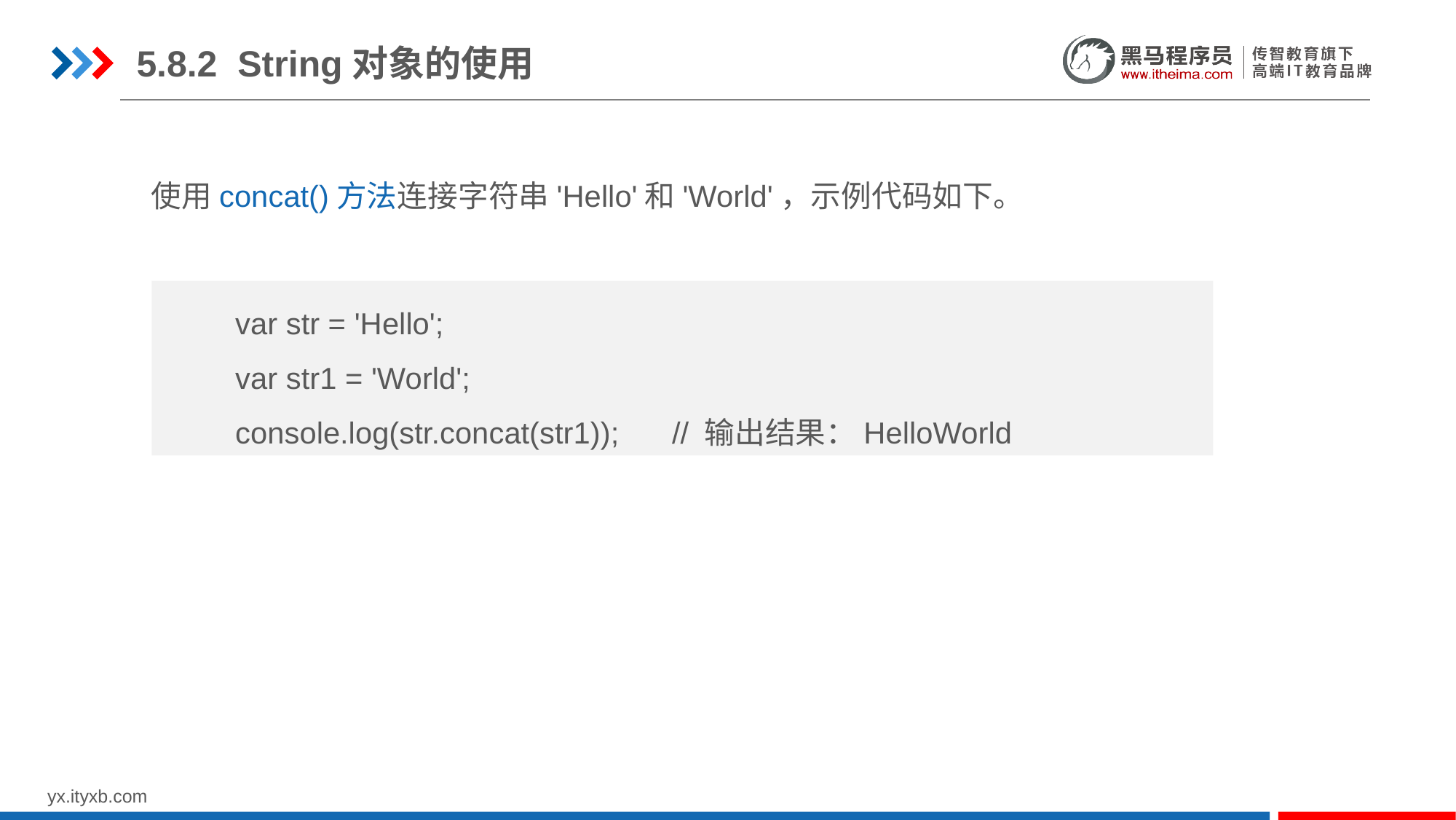

5.8.2  String对象的使用
使用concat()方法连接字符串'Hello'和'World'，示例代码如下。
var str = 'Hello';
var str1 = 'World';
console.log(str.concat(str1));	// 输出结果：HelloWorld